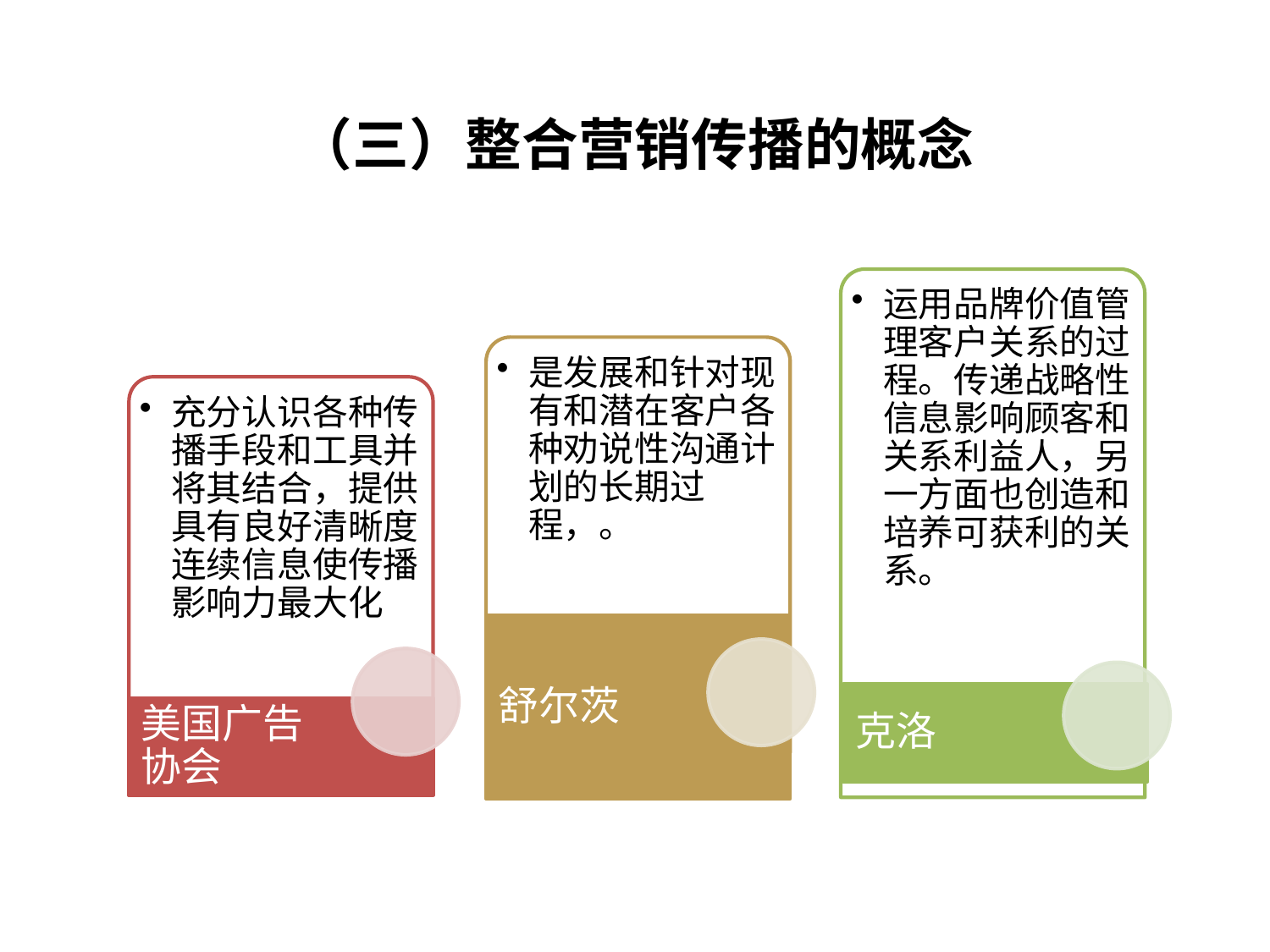

# （三）整合营销传播的概念
充分认识各种传播手段和工具并将其结合，提供具有良好清晰度连续信息使传播影响力最大化
美国广告协会
是发展和针对现有和潜在客户各种劝说性沟通计划的长期过程，。
舒尔茨
运用品牌价值管理客户关系的过程。传递战略性信息影响顾客和关系利益人，另一方面也创造和培养可获利的关系。
克洛